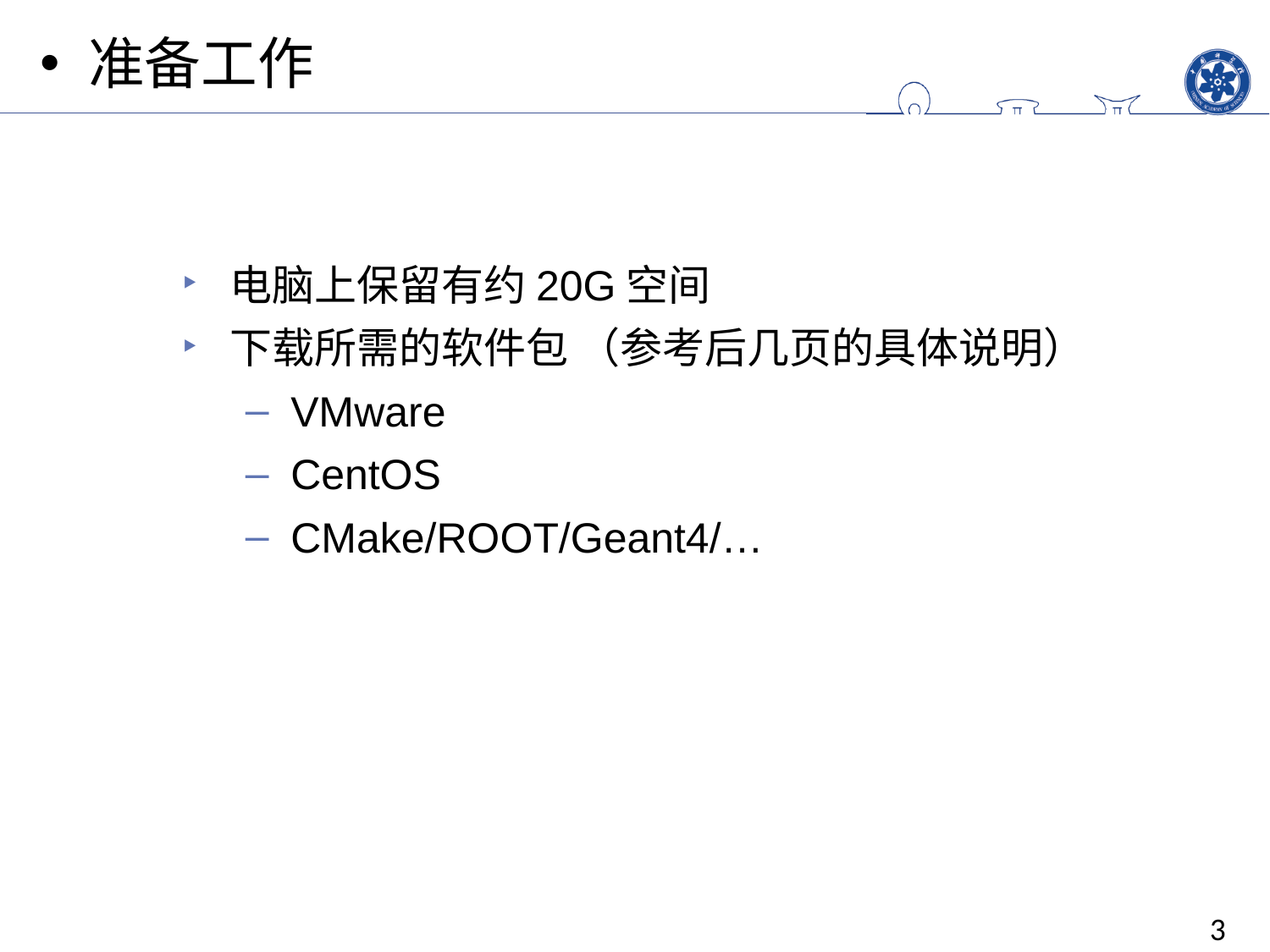

准备工作
电脑上保留有约20G空间
下载所需的软件包 （参考后几页的具体说明）
VMware
CentOS
CMake/ROOT/Geant4/…
3